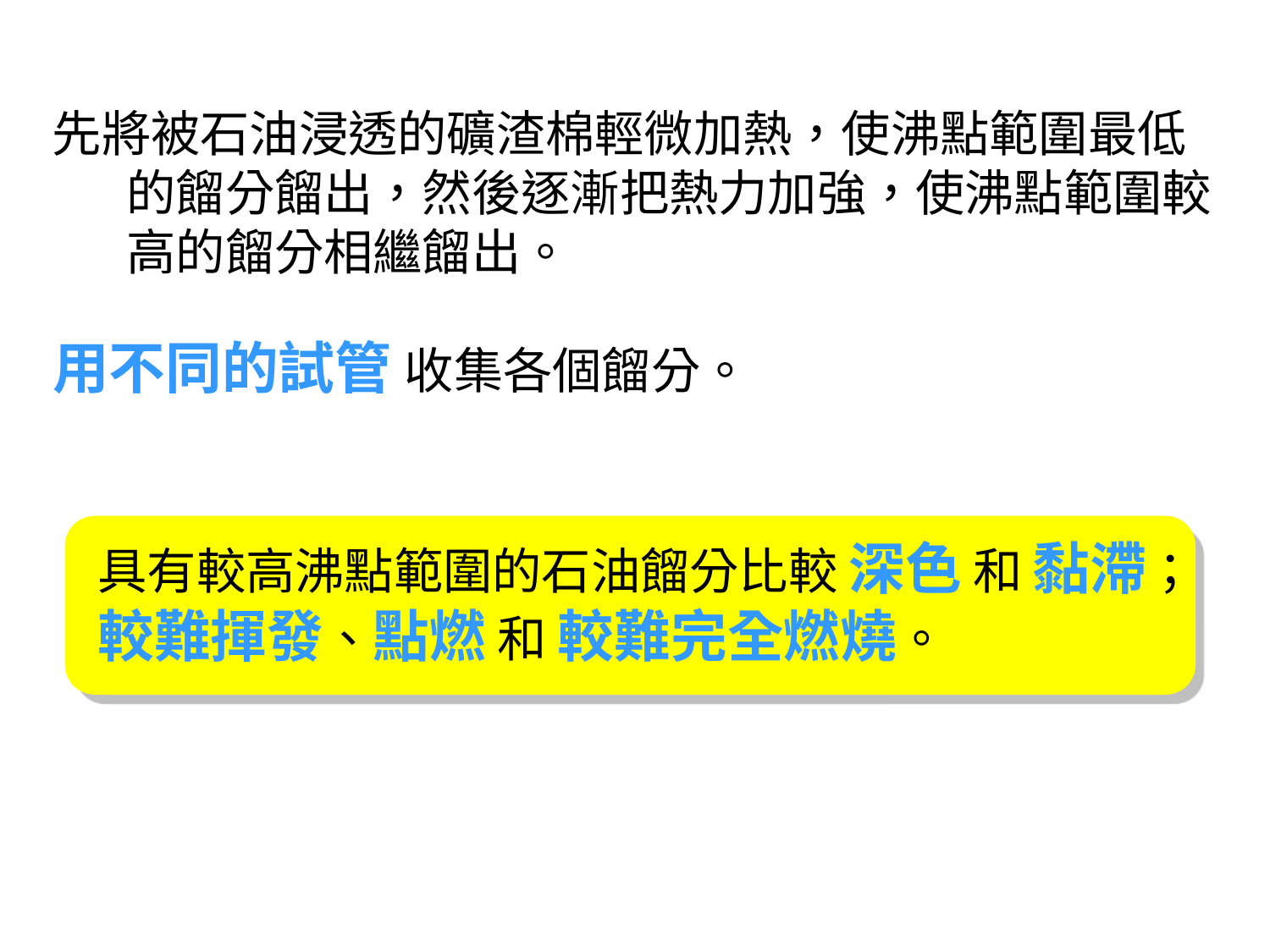

先將被石油浸透的礦渣棉輕微加熱，使沸點範圍最低的餾分餾出，然後逐漸把熱力加強，使沸點範圍較高的餾分相繼餾出。
用不同的試管 收集各個餾分。

具有較高沸點範圍的石油餾分比較 深色 和 黏滯；較難揮發、點燃 和 較難完全燃燒。